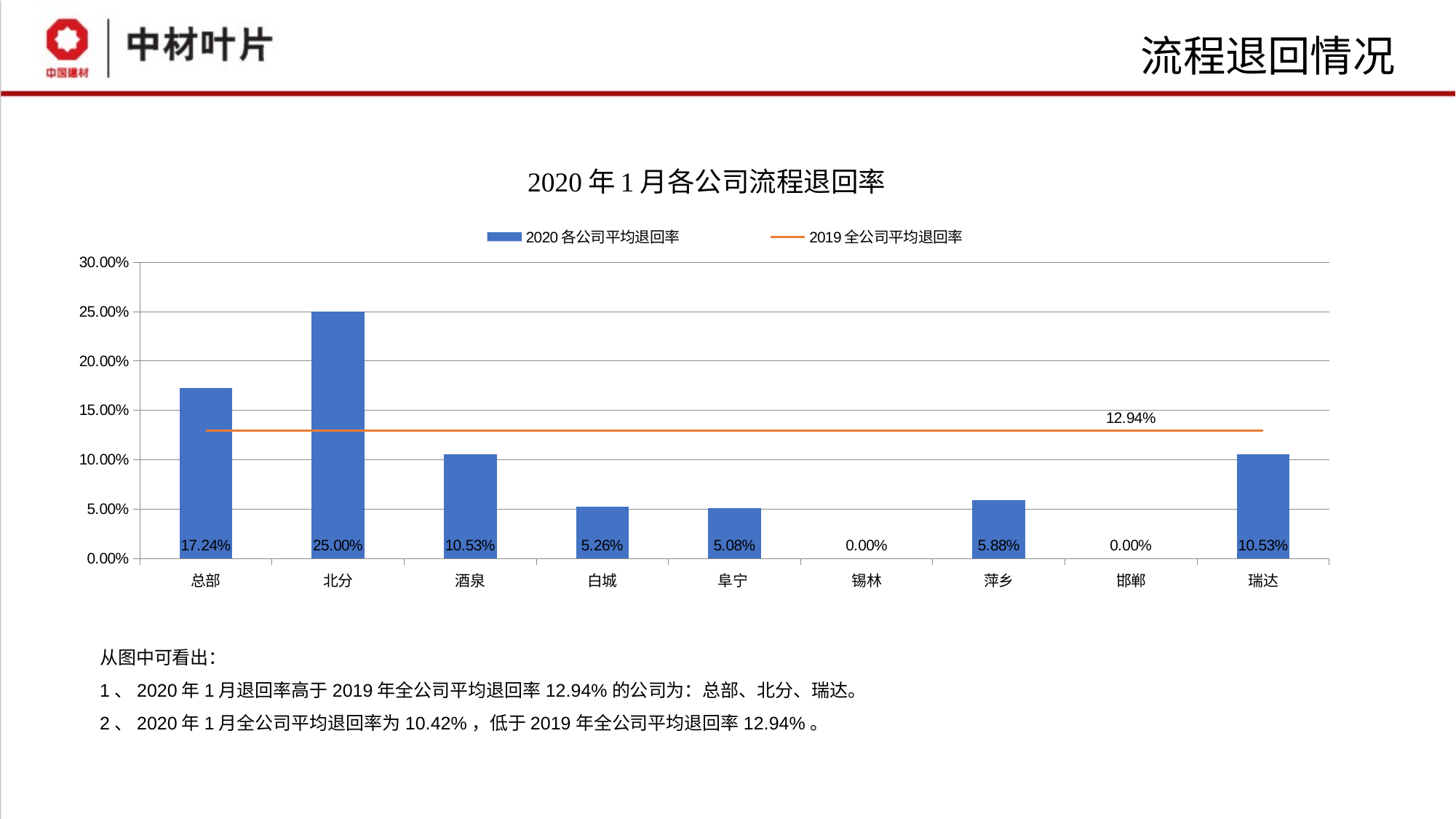

流程退回情况

### Chart

| Category | 2020各公司平均退回率 | 2019全公司平均退回率 |
|---|---|---|
| 总部 | 0.17241379310344832 | 0.1294 |
| 北分 | 0.25 | 0.1294 |
| 酒泉 | 0.10526315789473685 | 0.1294 |
| 白城 | 0.052631578947368425 | 0.1294 |
| 阜宁  | 0.05084745762711867 | 0.1294 |
| 锡林 | 0.0 | 0.1294 |
| 萍乡 | 0.058823529411764705 | 0.1294 |
| 邯郸 | 0.0 | 0.1294 |
| 瑞达 | 0.10526315789473685 | 0.1294 |
从图中可看出：
1、2020年1月退回率高于2019年全公司平均退回率12.94%的公司为：总部、北分、瑞达。
2、2020年1月全公司平均退回率为10.42%，低于2019年全公司平均退回率12.94%。